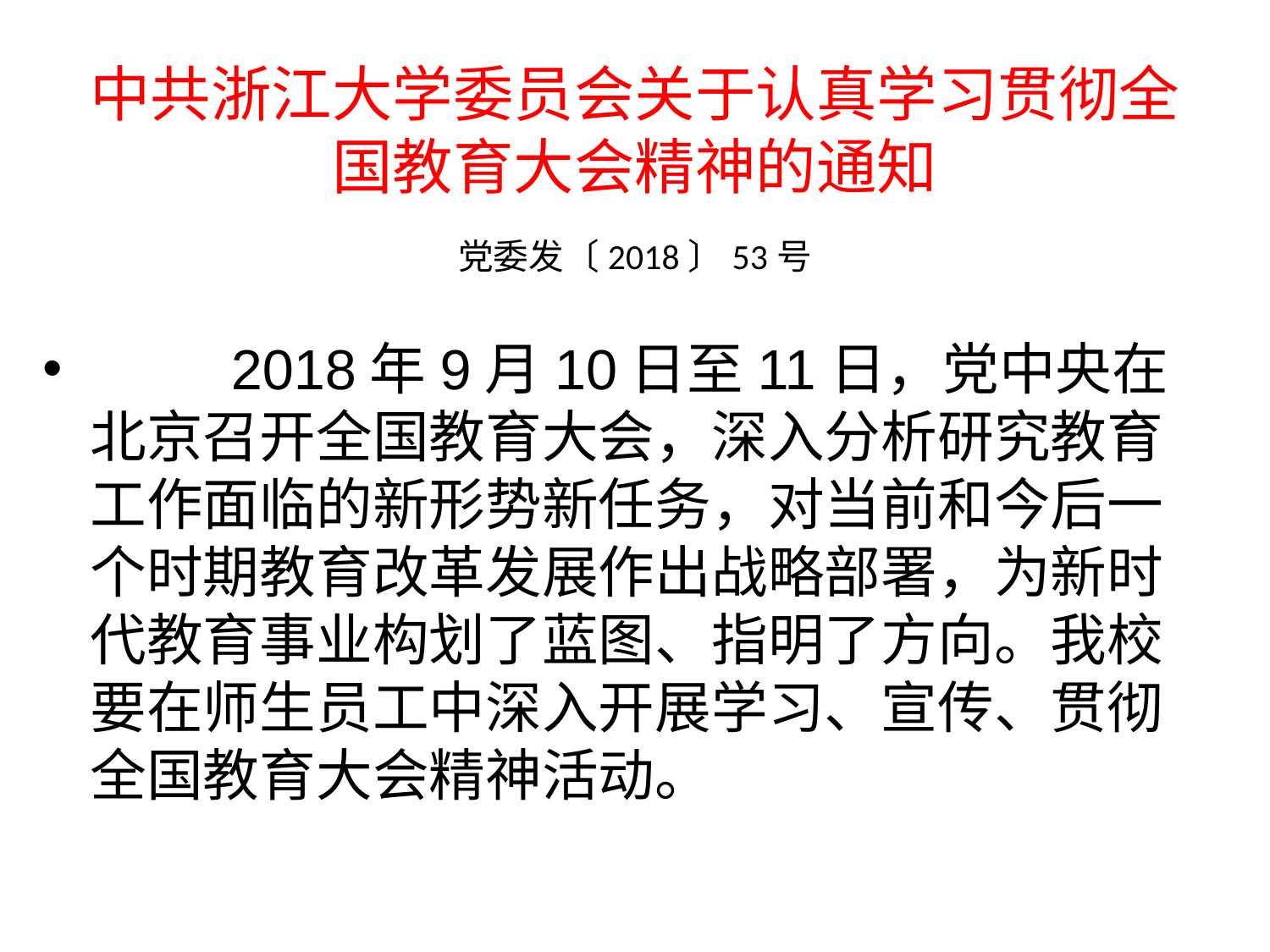

# 中共浙江大学委员会关于认真学习贯彻全国教育大会精神的通知
党委发〔2018〕53号
         2018年9月10日至11日，党中央在北京召开全国教育大会，深入分析研究教育工作面临的新形势新任务，对当前和今后一个时期教育改革发展作出战略部署，为新时代教育事业构划了蓝图、指明了方向。我校要在师生员工中深入开展学习、宣传、贯彻全国教育大会精神活动。